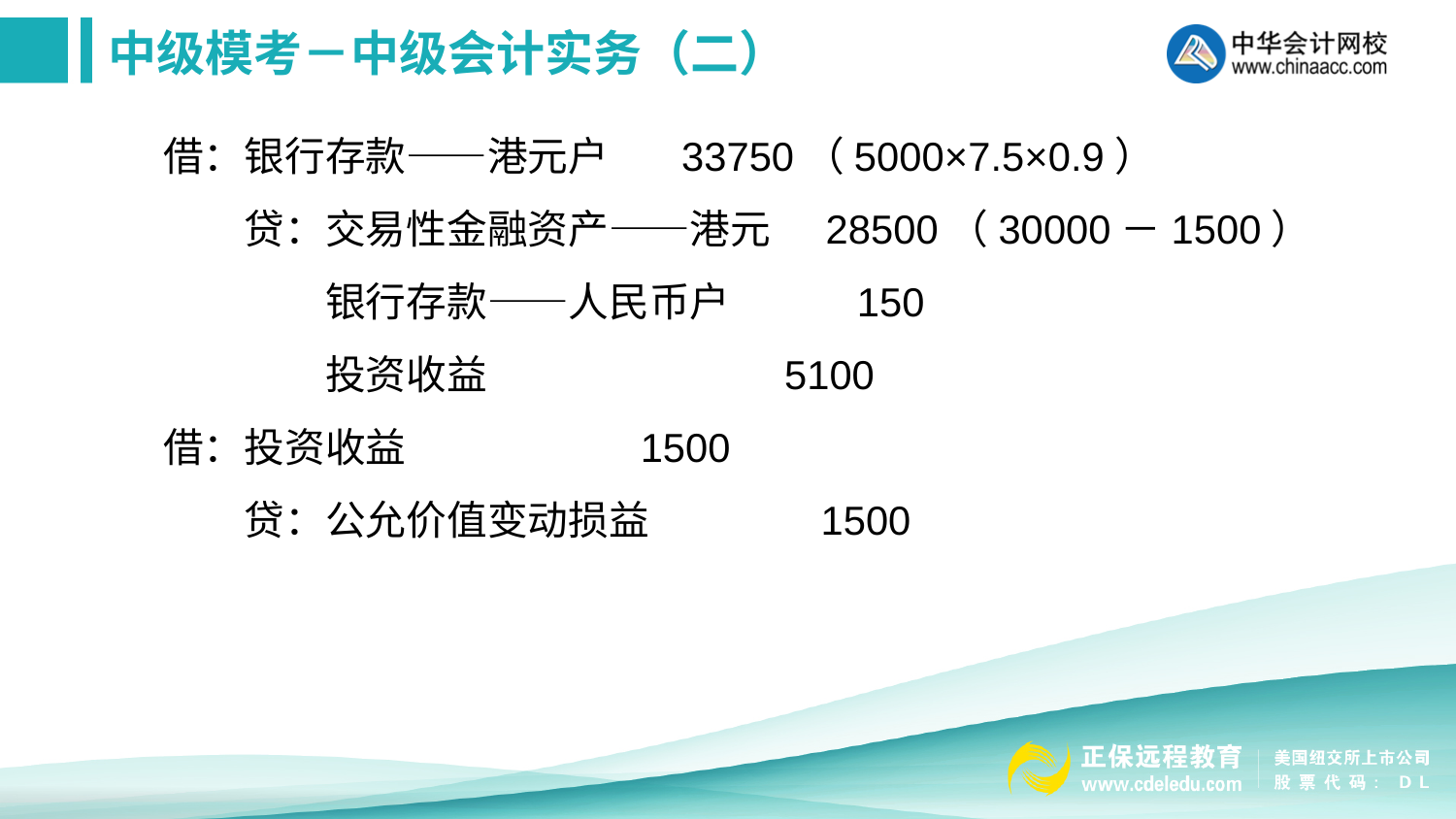

借：银行存款——港元户       33750（5000×7.5×0.9）
　　贷：交易性金融资产——港元     28500（30000－1500）
　　　　银行存款——人民币户             150
　　　　投资收益                                5100
借：投资收益                         1500
　　贷：公允价值变动损益                  1500